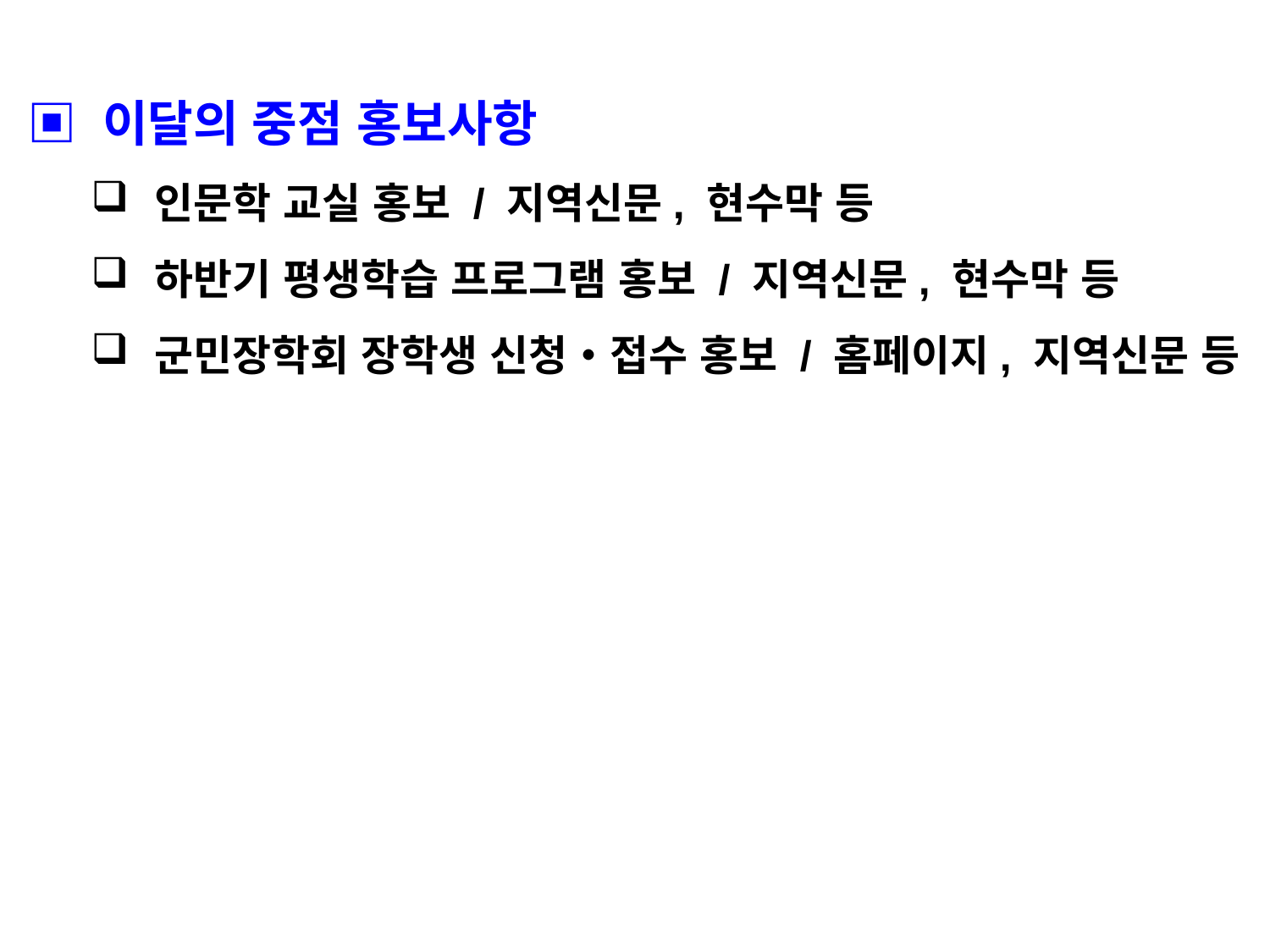

▣ 이달의 중점 홍보사항
인문학 교실 홍보 / 지역신문, 현수막 등
하반기 평생학습 프로그램 홍보 / 지역신문, 현수막 등
군민장학회 장학생 신청‧접수 홍보 / 홈페이지, 지역신문 등